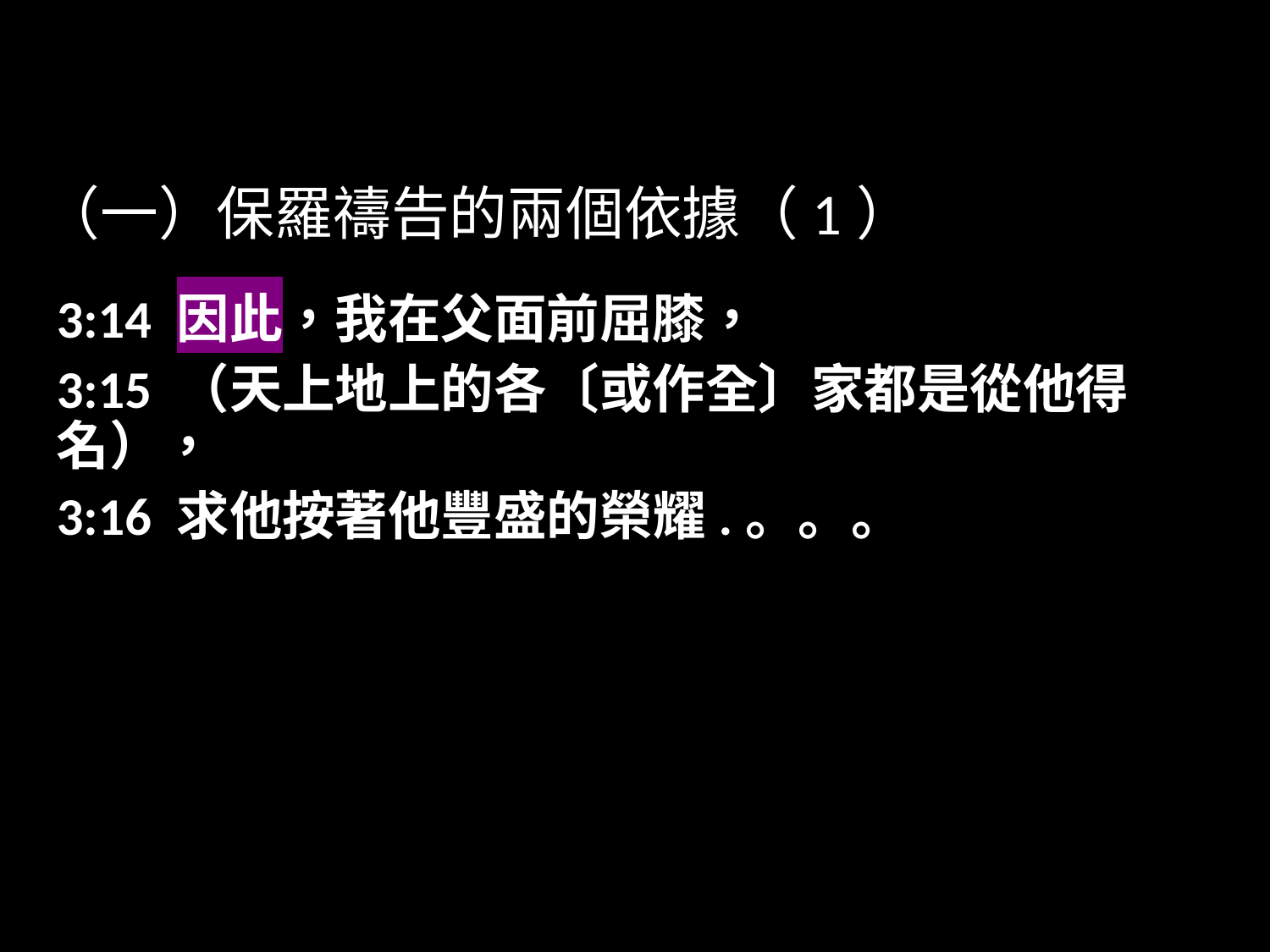

# （一）保羅禱告的兩個依據（1）
3:14 因此，我在父面前屈膝，
3:15 （天上地上的各〔或作全〕家都是從他得名），
3:16 求他按著他豐盛的榮耀.。。。